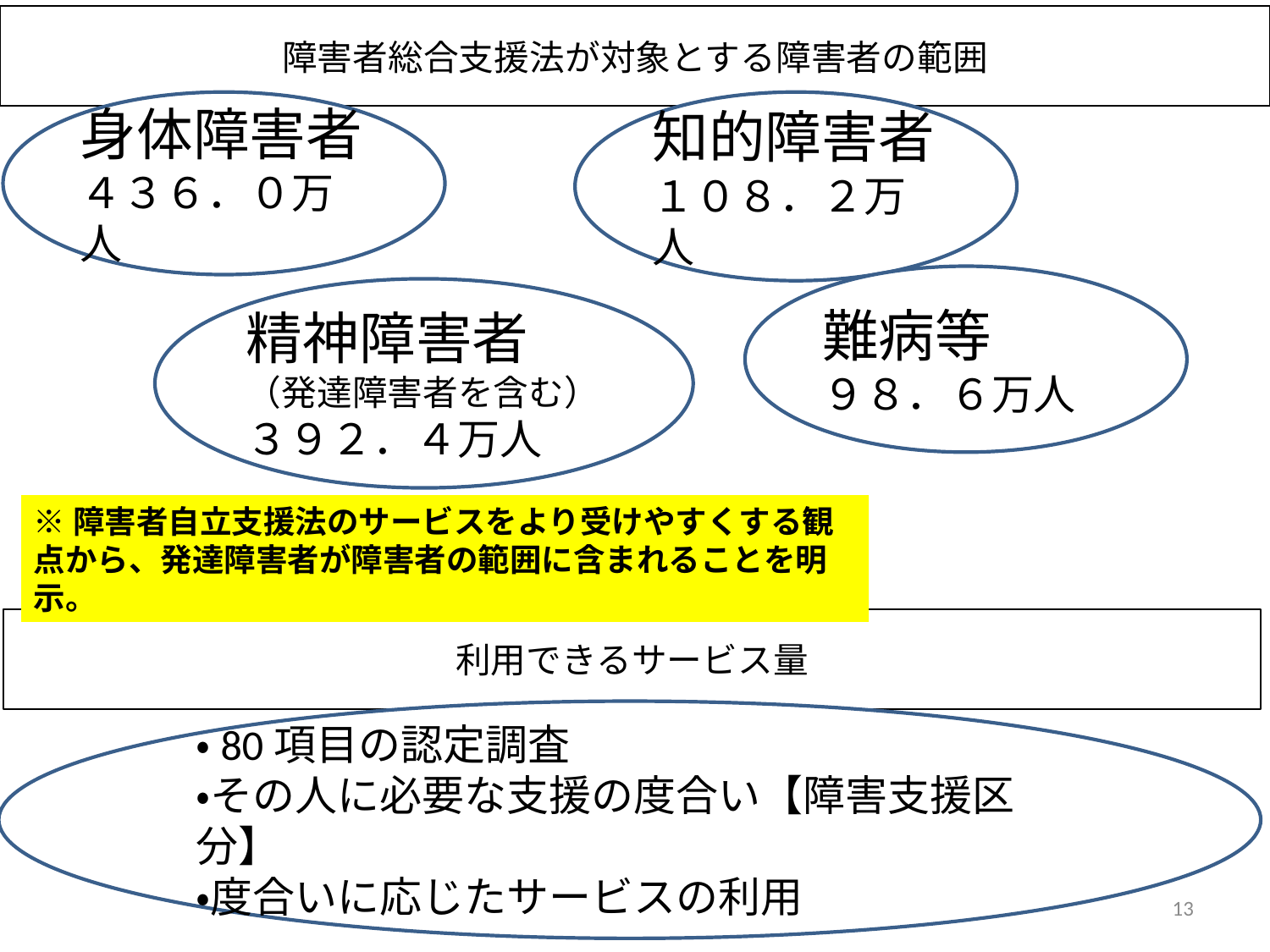

障害者総合支援法が対象とする障害者の範囲
知的障害者１０８．２万人
身体障害者４３６．０万人
難病等
９８．６万人
精神障害者
（発達障害者を含む）
３９２．４万人
※障害者自立支援法のサービスをより受けやすくする観点から、発達障害者が障害者の範囲に含まれることを明示。
利用できるサービス量
・80項目の認定調査
・その人に必要な支援の度合い【障害支援区分】
・度合いに応じたサービスの利用
13